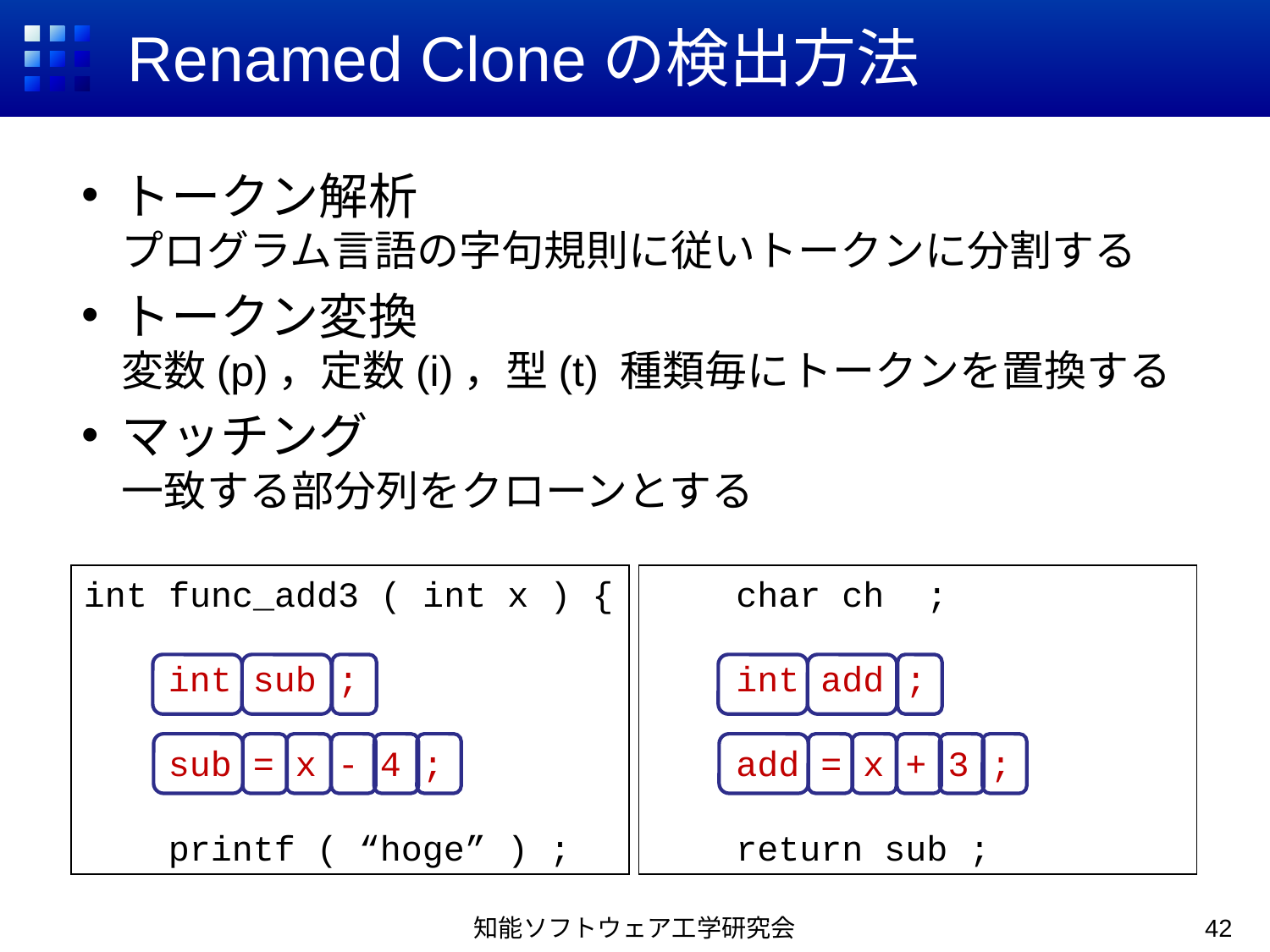

# Renamed Cloneの検出方法
トークン解析
プログラム言語の字句規則に従いトークンに分割する
トークン変換
変数(p)，定数(i)，型(t) 種類毎にトークンを置換する
マッチング
一致する部分列をクローンとする
int func_add3 ( int x ) {

    int sub ;

    sub = x - 4 ;

    printf ( “hoge” ) ;
    char ch  ;

    int add ;

    add = x + 3 ;

    return sub ;

知能ソフトウェア工学研究会
42